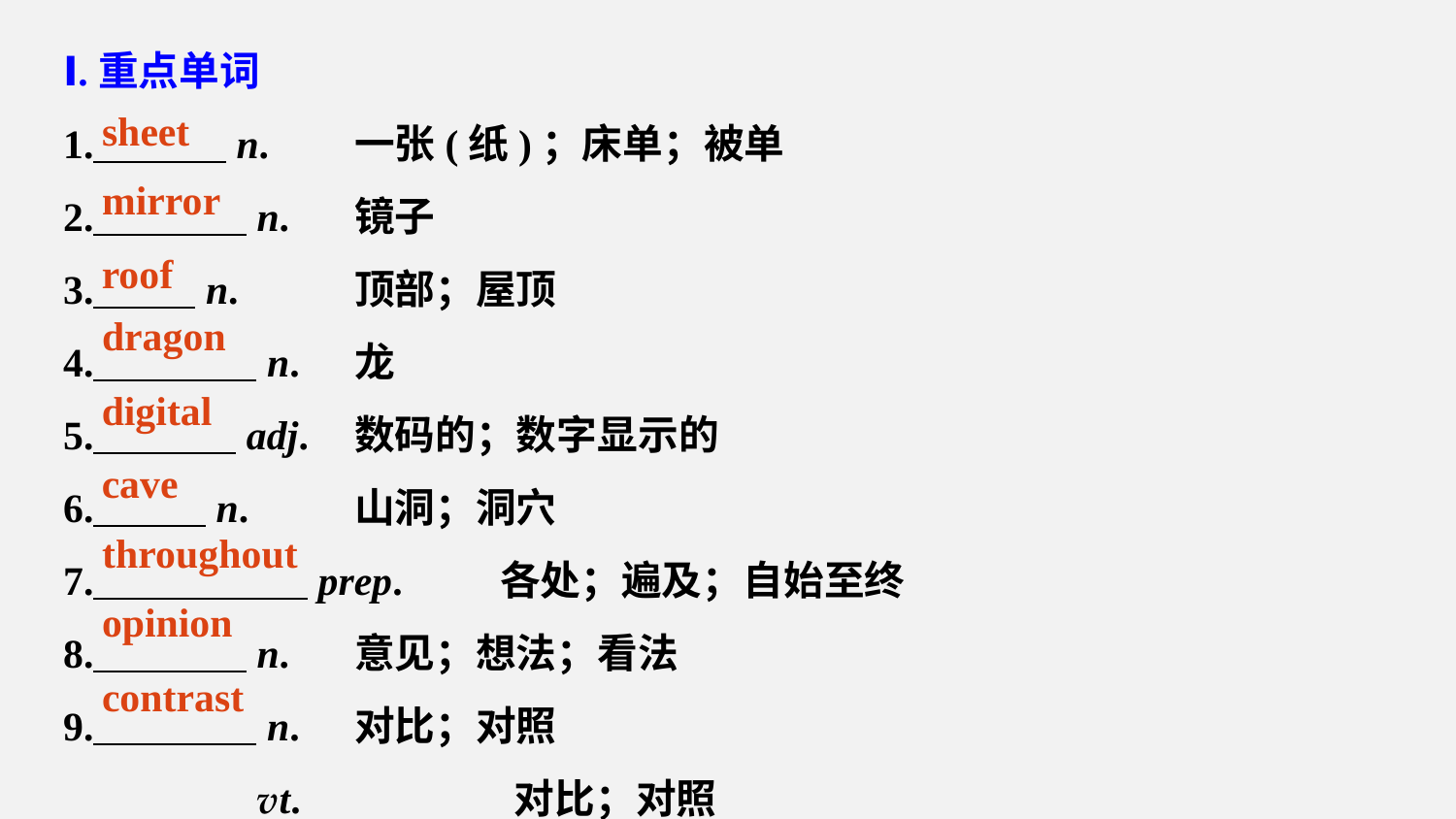

Ⅰ.重点单词
1.              n.	一张(纸)；床单；被单
2.                n.	镜子
3.           n.	顶部；屋顶
4.                 n.	龙
5.               adj.	数码的；数字显示的
6.            n.	山洞；洞穴
7.                      prep.	各处；遍及；自始至终
8.                n.	意见；想法；看法
9.                 n.	对比；对照
                   vt.                    对比；对照
sheet
mirror
roof
dragon
digital
cave
throughout
opinion
contrast